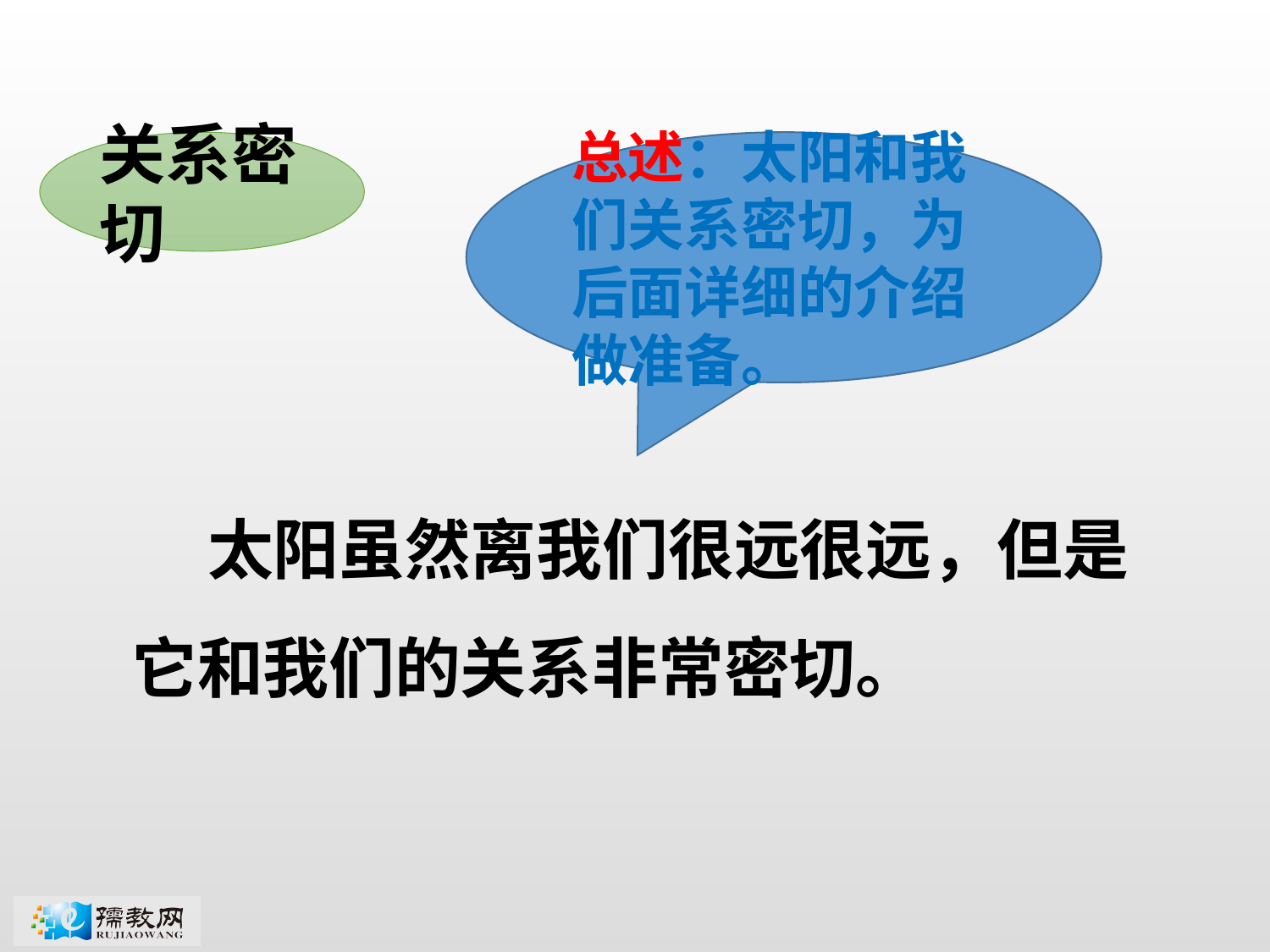

关系密切
总述：太阳和我们关系密切，为后面详细的介绍做准备。
    太阳虽然离我们很远很远，但是它和我们的关系非常密切。